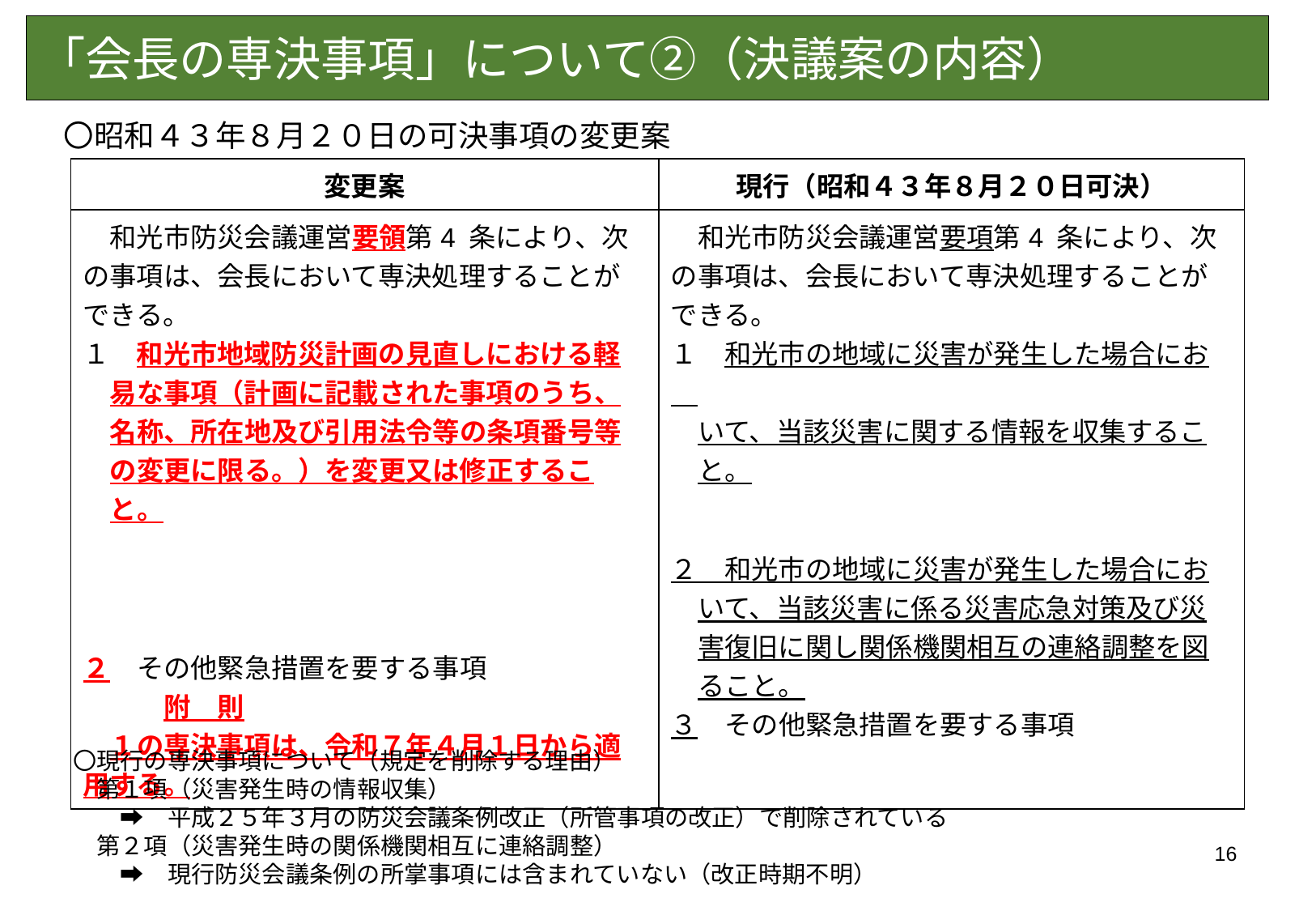

「会長の専決事項」について②（決議案の内容）
〇昭和４３年８月２０日の可決事項の変更案
| 変更案 | 現行（昭和４３年８月２０日可決） |
| --- | --- |
| 和光市防災会議運営要領第4 条により、次の事項は、会長において専決処理することができる。 １　和光市地域防災計画の見直しにおける軽 　易な事項（計画に記載された事項のうち、 　名称、所在地及び引用法令等の条項番号等 　の変更に限る。）を変更又は修正するこ 　と。 ２　その他緊急措置を要する事項 　　　附　則 　１の専決事項は、令和７年４月１日から適用する。 | 和光市防災会議運営要項第4 条により、次の事項は、会長において専決処理することができる。 １　和光市の地域に災害が発生した場合にお　 　いて、当該災害に関する情報を収集するこ 　と。 ２　和光市の地域に災害が発生した場合にお 　いて、当該災害に係る災害応急対策及び災 　害復旧に関し関係機関相互の連絡調整を図 　ること。 ３　その他緊急措置を要する事項 |
〇現行の専決事項について（規定を削除する理由）
　第１項（災害発生時の情報収集）
　　➡　平成２５年３月の防災会議条例改正（所管事項の改正）で削除されている
　第２項（災害発生時の関係機関相互に連絡調整）
　　➡　現行防災会議条例の所掌事項には含まれていない（改正時期不明）
16